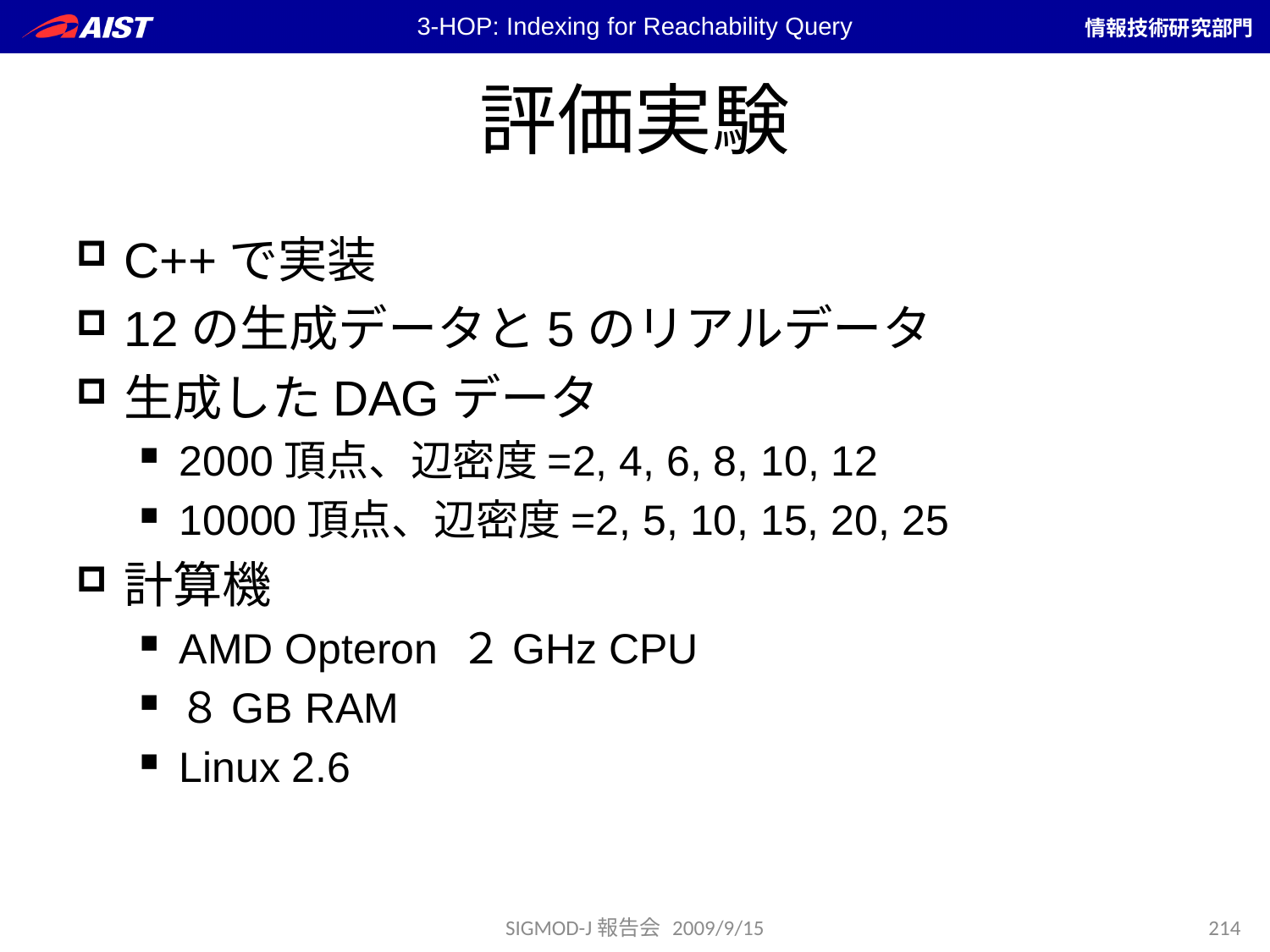

3-HOP: Indexing for Reachability Query
# 評価実験
C++で実装
12の生成データと5のリアルデータ
生成したDAGデータ
2000頂点、辺密度=2, 4, 6, 8, 10, 12
10000頂点、辺密度=2, 5, 10, 15, 20, 25
計算機
AMD Opteron ２GHz CPU
８GB RAM
Linux 2.6

SIGMOD-J報告会 2009/9/15
214